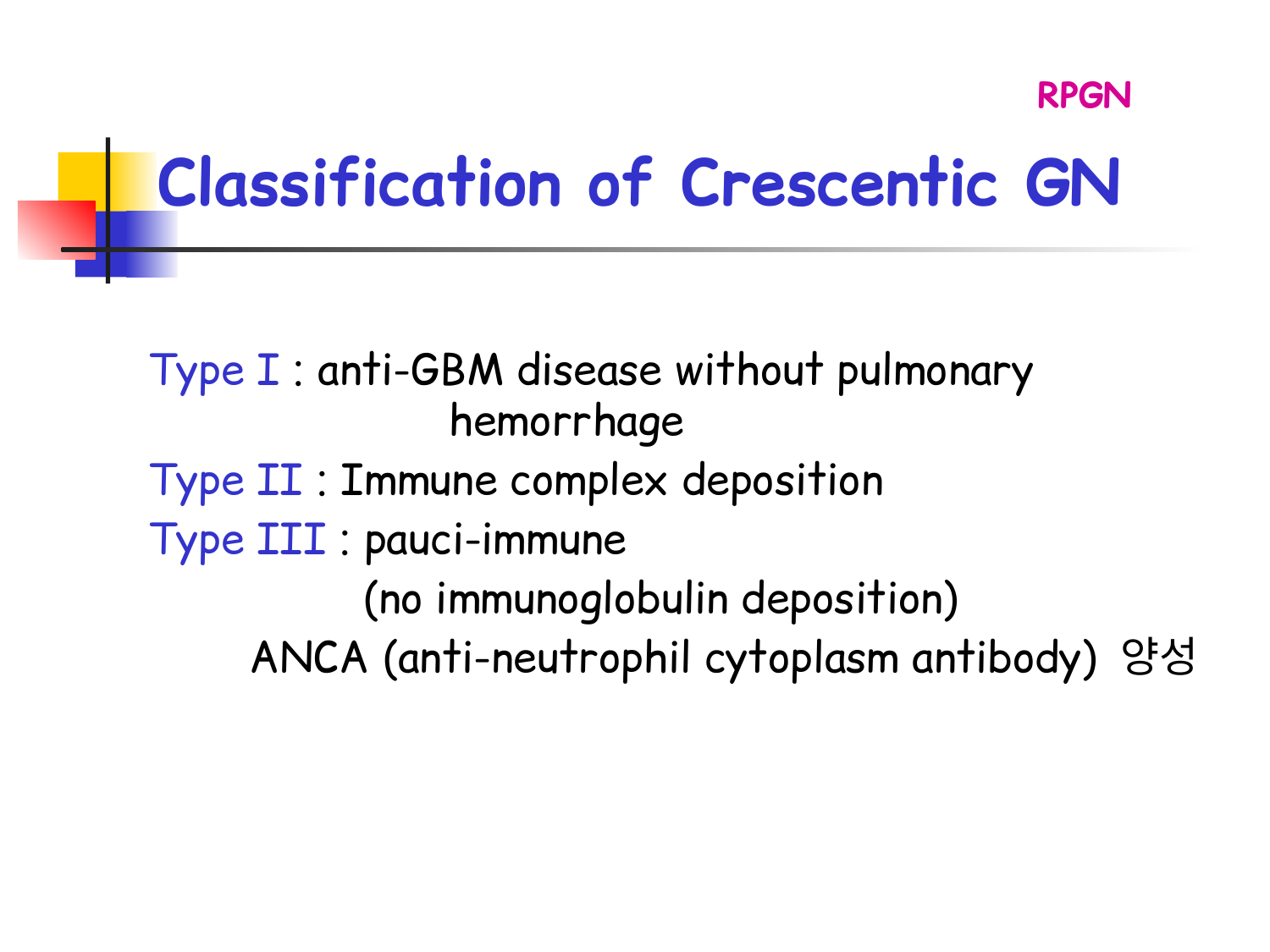

RPGN
# Classification of Crescentic GN
Type I : anti-GBM disease without pulmonary 			hemorrhage
Type II : Immune complex deposition
Type III : pauci-immune
                 (no immunoglobulin deposition)
        ANCA (anti-neutrophil cytoplasm antibody) 양성